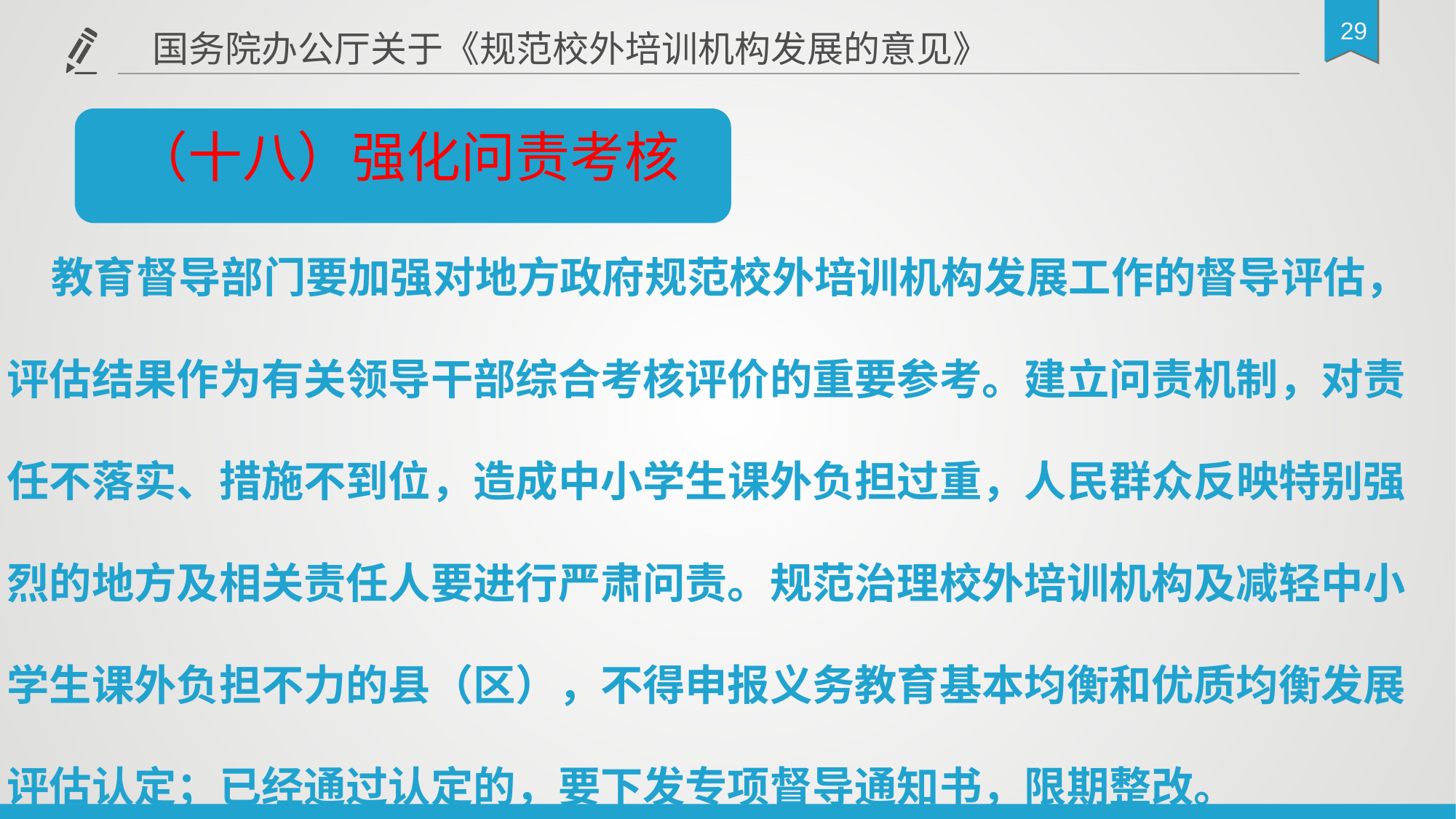

国务院办公厅关于《规范校外培训机构发展的意见》

（十八）强化问责考核
    教育督导部门要加强对地方政府规范校外培训机构发展工作的督导评估，评估结果作为有关领导干部综合考核评价的重要参考。建立问责机制，对责任不落实、措施不到位，造成中小学生课外负担过重，人民群众反映特别强烈的地方及相关责任人要进行严肃问责。规范治理校外培训机构及减轻中小学生课外负担不力的县（区），不得申报义务教育基本均衡和优质均衡发展评估认定；已经通过认定的，要下发专项督导通知书，限期整改。